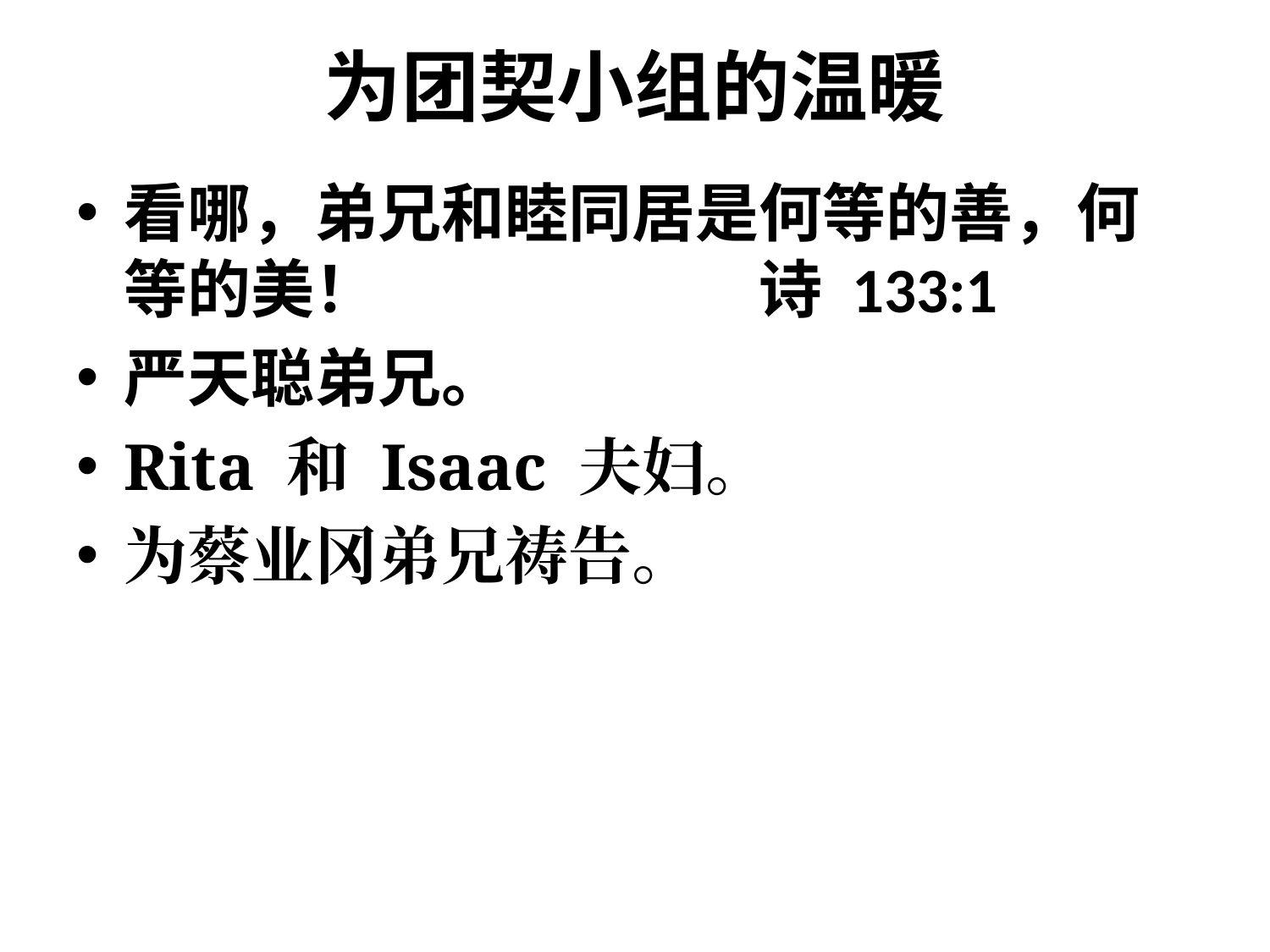

# 为团契小组的温暖
看哪，弟兄和睦同居是何等的善，何等的美！			诗 133:1
严天聪弟兄。
Rita 和 Isaac 夫妇。
为蔡业冈弟兄祷告。